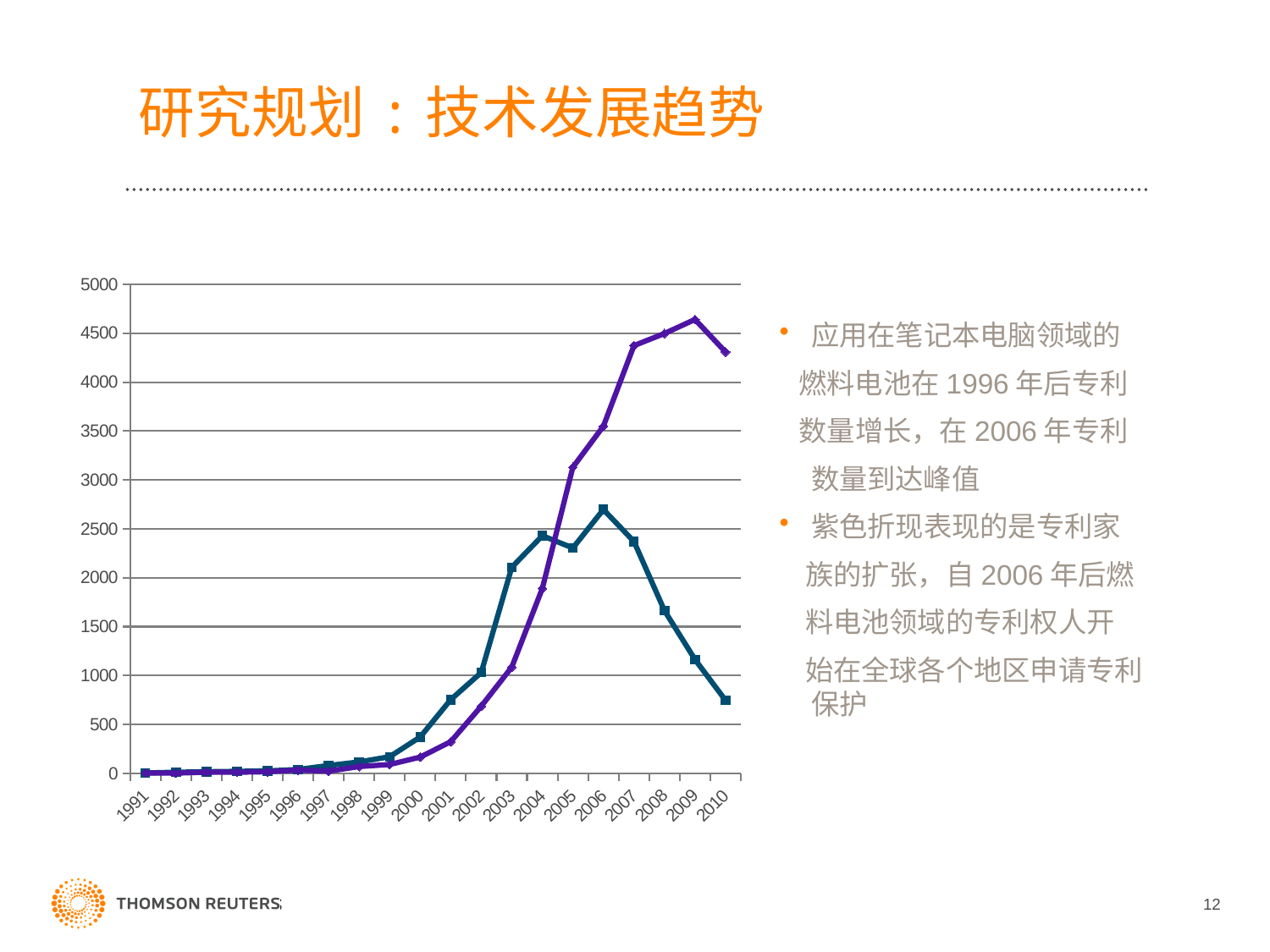

# 研究规划:技术发展趋势

### Chart

| Category |  |  |
|---|---|---|
| 1991 | 4.0 | 3.0 |
| 1992 | 11.0 | 2.0 |
| 1993 | 16.0 | 12.0 |
| 1994 | 20.0 | 11.0 |
| 1995 | 25.0 | 16.0 |
| 1996 | 39.0 | 33.0 |
| 1997 | 80.0 | 22.0 |
| 1998 | 116.0 | 69.0 |
| 1999 | 170.0 | 90.0 |
| 2000 | 371.0 | 166.0 |
| 2001 | 753.0 | 323.0 |
| 2002 | 1031.0 | 686.0 |
| 2003 | 2107.0 | 1086.0 |
| 2004 | 2430.0 | 1891.0 |
| 2005 | 2305.0 | 3130.0 |
| 2006 | 2698.0 | 3550.0 |
| 2007 | 2371.0 | 4374.0 |
| 2008 | 1663.0 | 4498.0 |
| 2009 | 1164.0 | 4641.0 |
| 2010 | 746.0 | 4309.0 |
应用在笔记本电脑领域的
  燃料电池在1996年后专利
  数量增长，在2006年专利
	数量到达峰值
紫色折现表现的是专利家
   族的扩张，自2006年后燃
   料电池领域的专利权人开
   始在全球各个地区申请专利保护

12